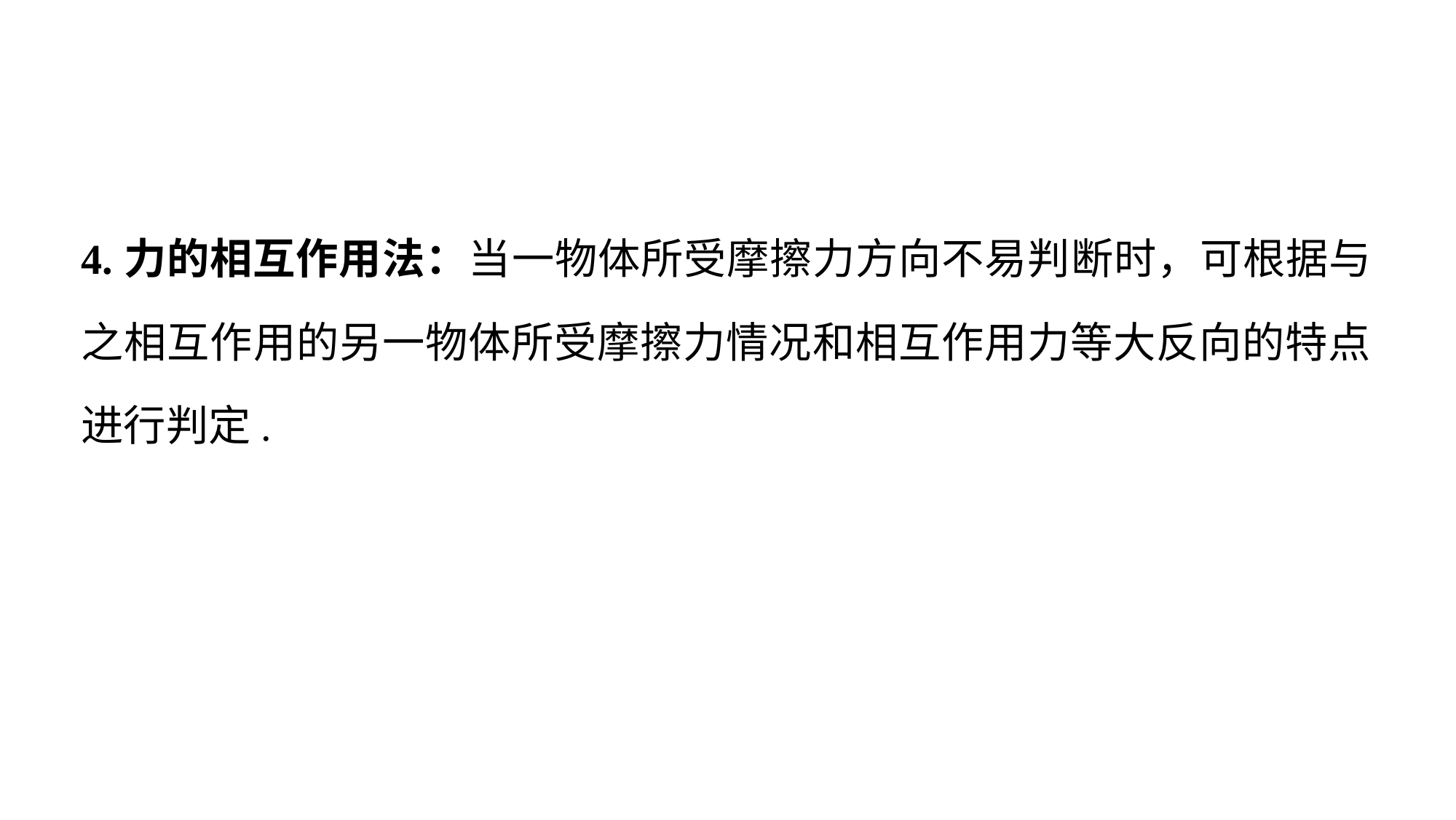

4.力的相互作用法：当一物体所受摩擦力方向不易判断时，可根据与之相互作用的另一物体所受摩擦力情况和相互作用力等大反向的特点进行判定.